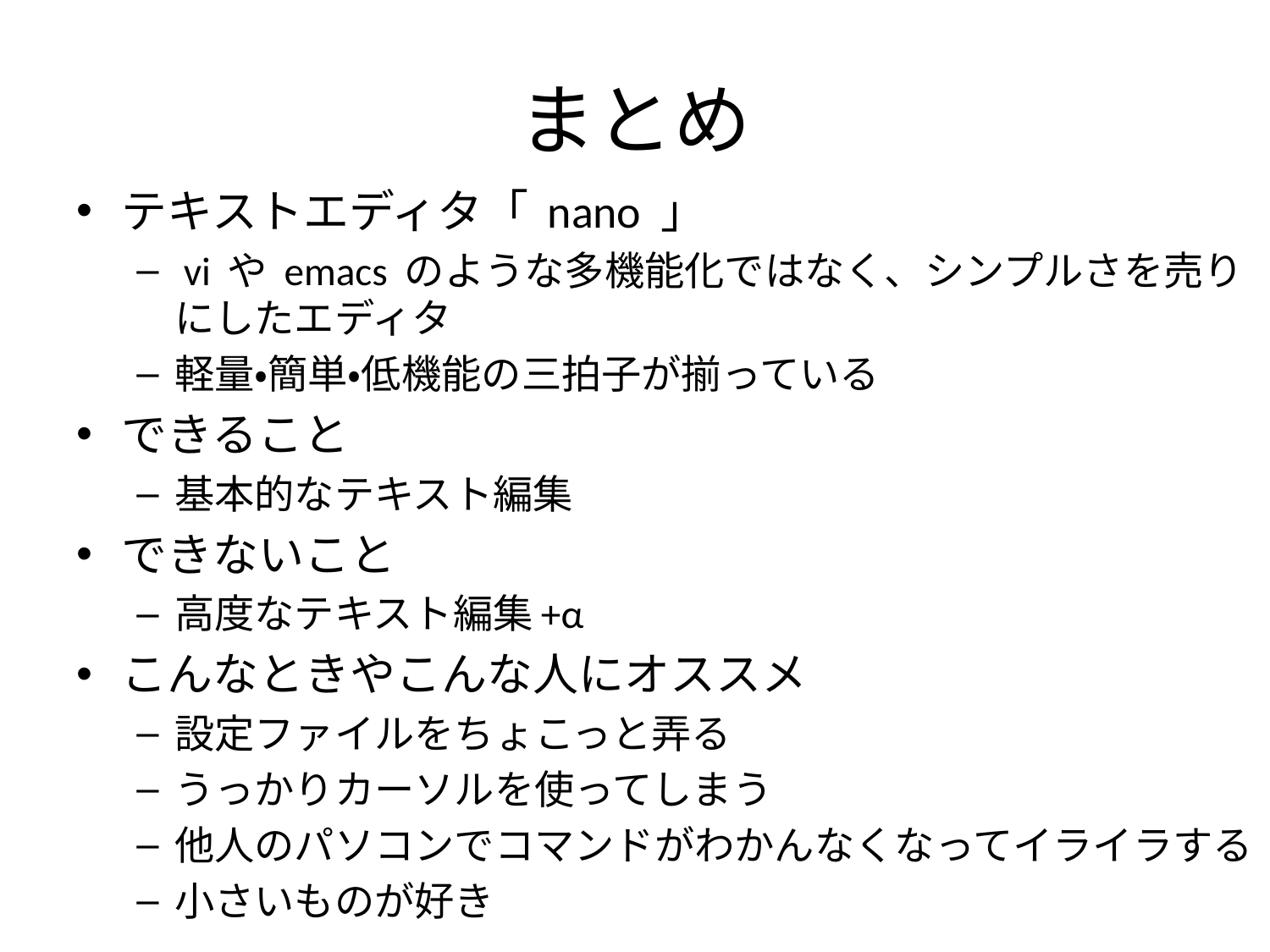

# まとめ
テキストエディタ「 nano 」
 vi や emacs のような多機能化ではなく、シンプルさを売りにしたエディタ
軽量・簡単・低機能の三拍子が揃っている
できること
基本的なテキスト編集
できないこと
高度なテキスト編集+α
こんなときやこんな人にオススメ
設定ファイルをちょこっと弄る
うっかりカーソルを使ってしまう
他人のパソコンでコマンドがわかんなくなってイライラする
小さいものが好き